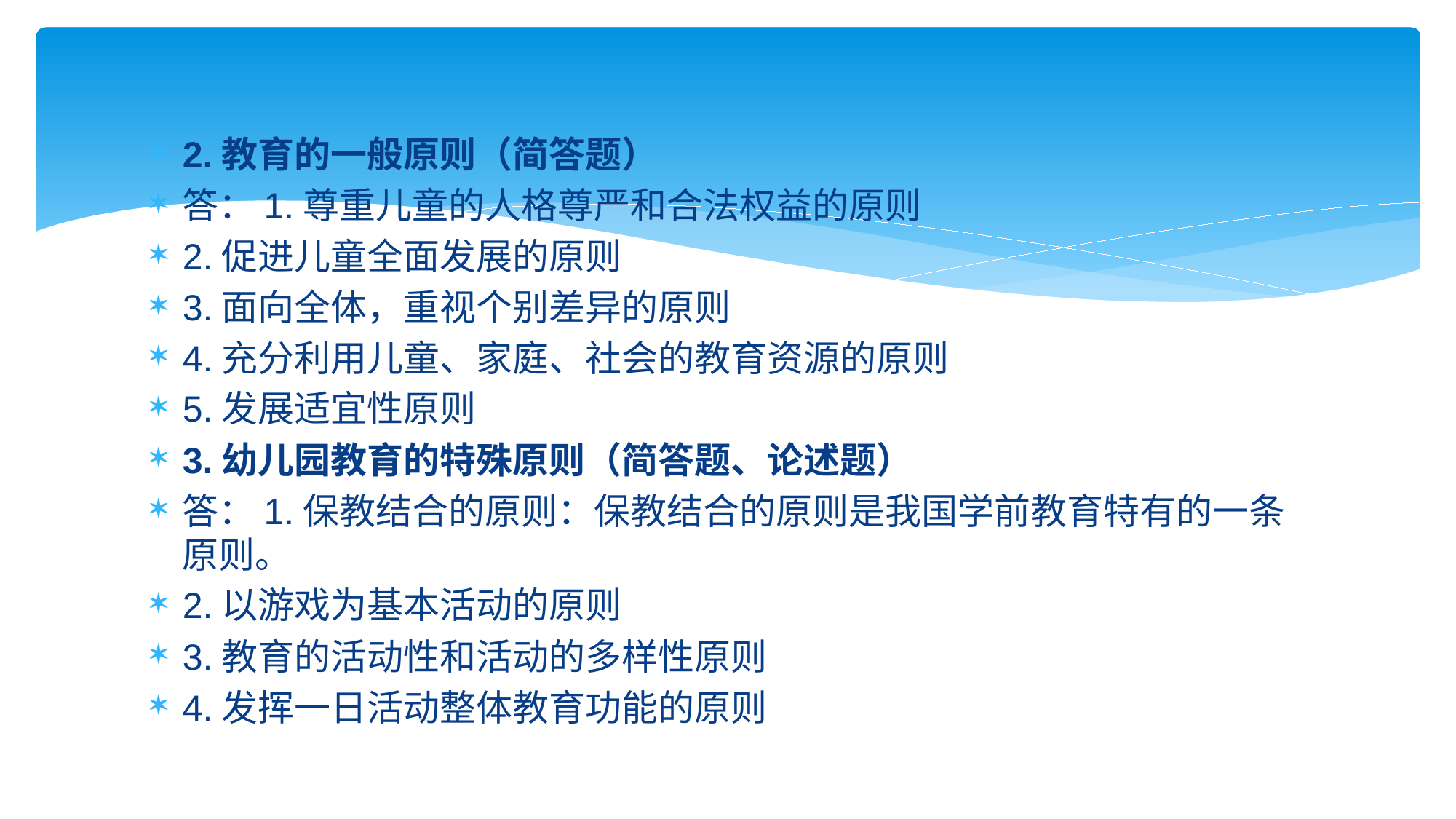

2.教育的一般原则（简答题）
答：1.尊重儿童的人格尊严和合法权益的原则
2.促进儿童全面发展的原则
3.面向全体，重视个别差异的原则
4.充分利用儿童、家庭、社会的教育资源的原则
5.发展适宜性原则
3.幼儿园教育的特殊原则（简答题、论述题）
答：1.保教结合的原则：保教结合的原则是我国学前教育特有的一条原则。
2.以游戏为基本活动的原则
3.教育的活动性和活动的多样性原则
4.发挥一日活动整体教育功能的原则